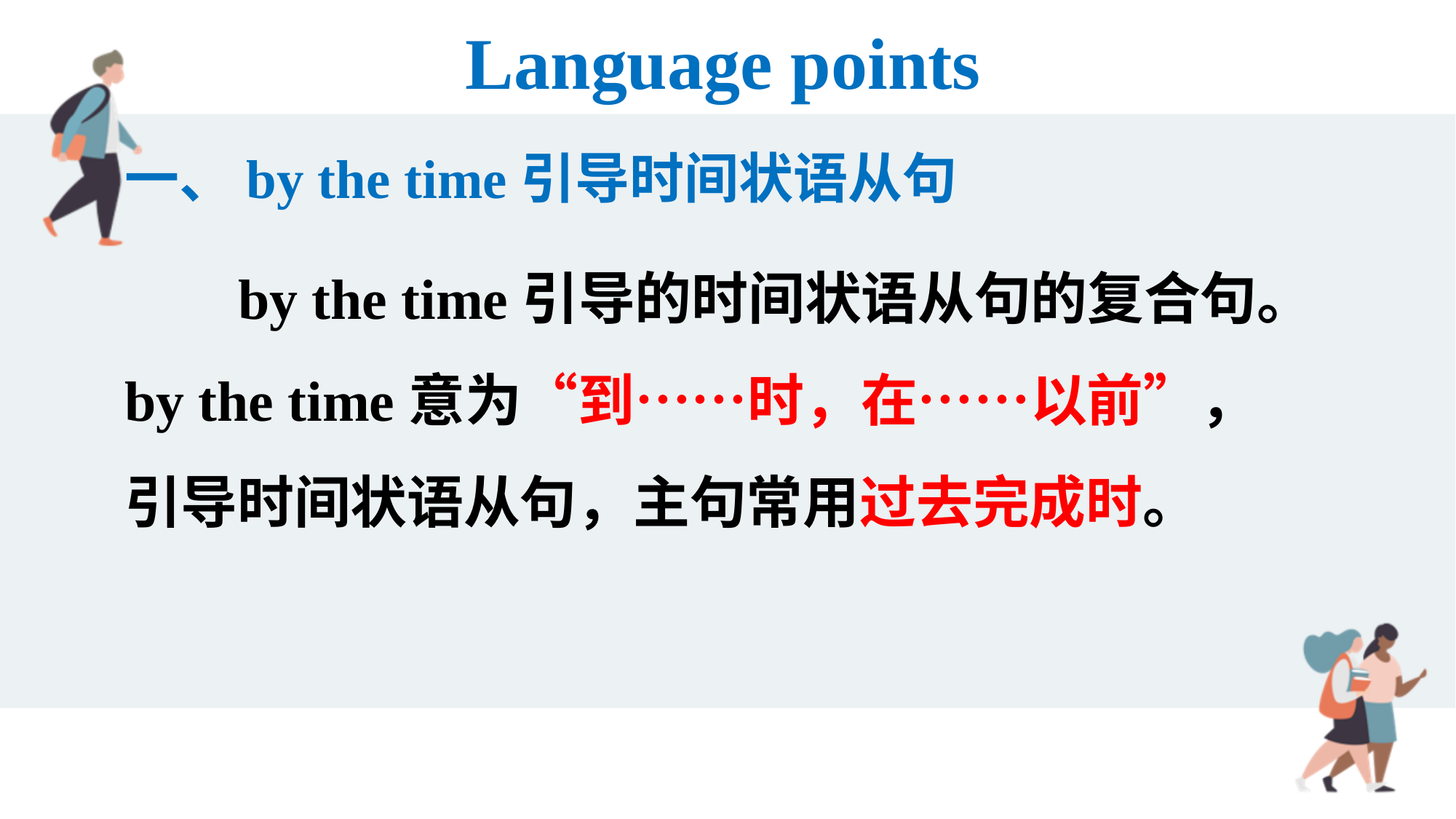

Language points
一、by the time引导时间状语从句
        by the time引导的时间状语从句的复合句。by the time意为“到……时，在……以前”，引导时间状语从句，主句常用过去完成时。